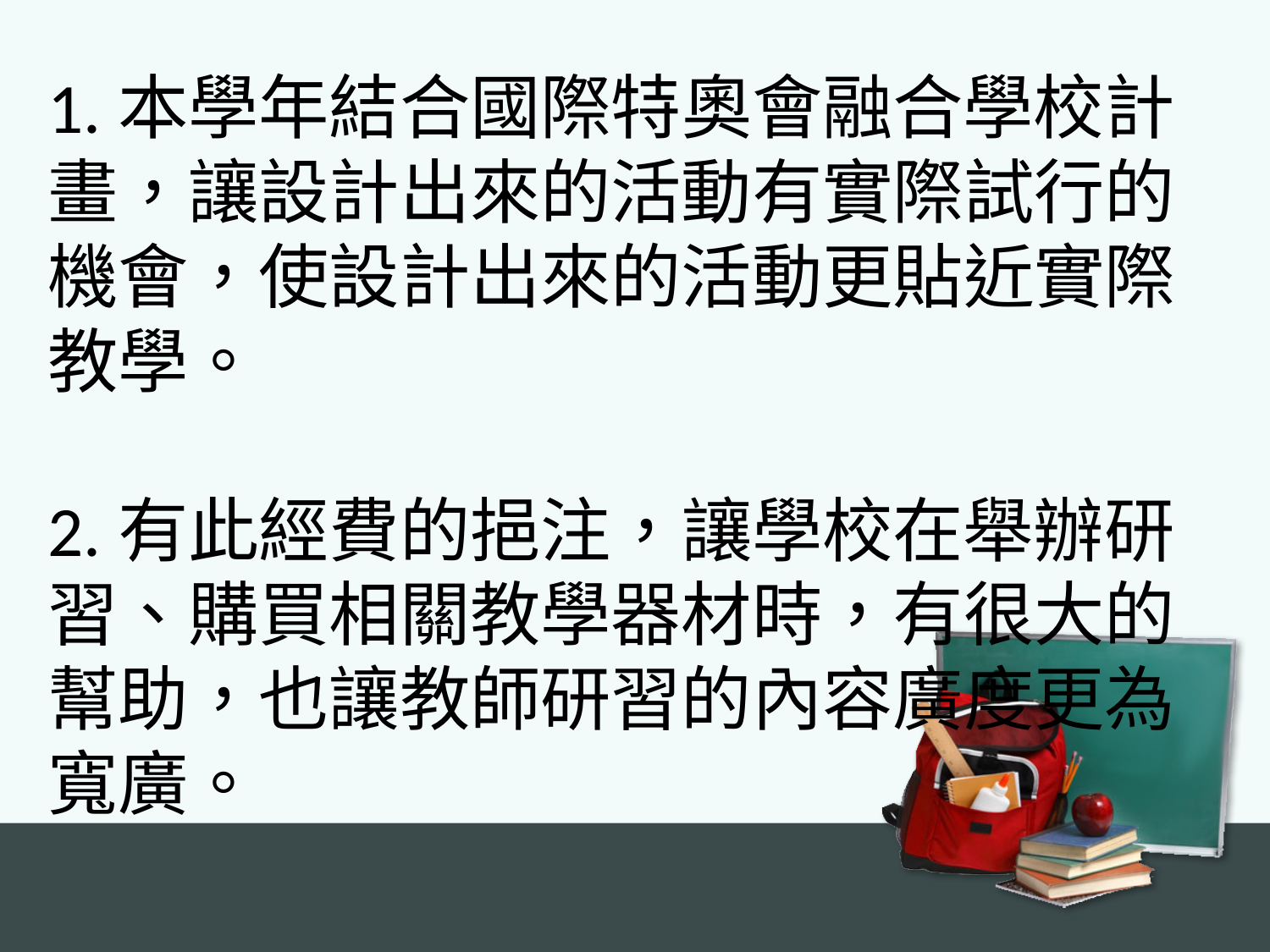

1.本學年結合國際特奧會融合學校計畫，讓設計出來的活動有實際試行的機會，使設計出來的活動更貼近實際教學。

2.有此經費的挹注，讓學校在舉辦研習、購買相關教學器材時，有很大的幫助，也讓教師研習的內容廣度更為寬廣。